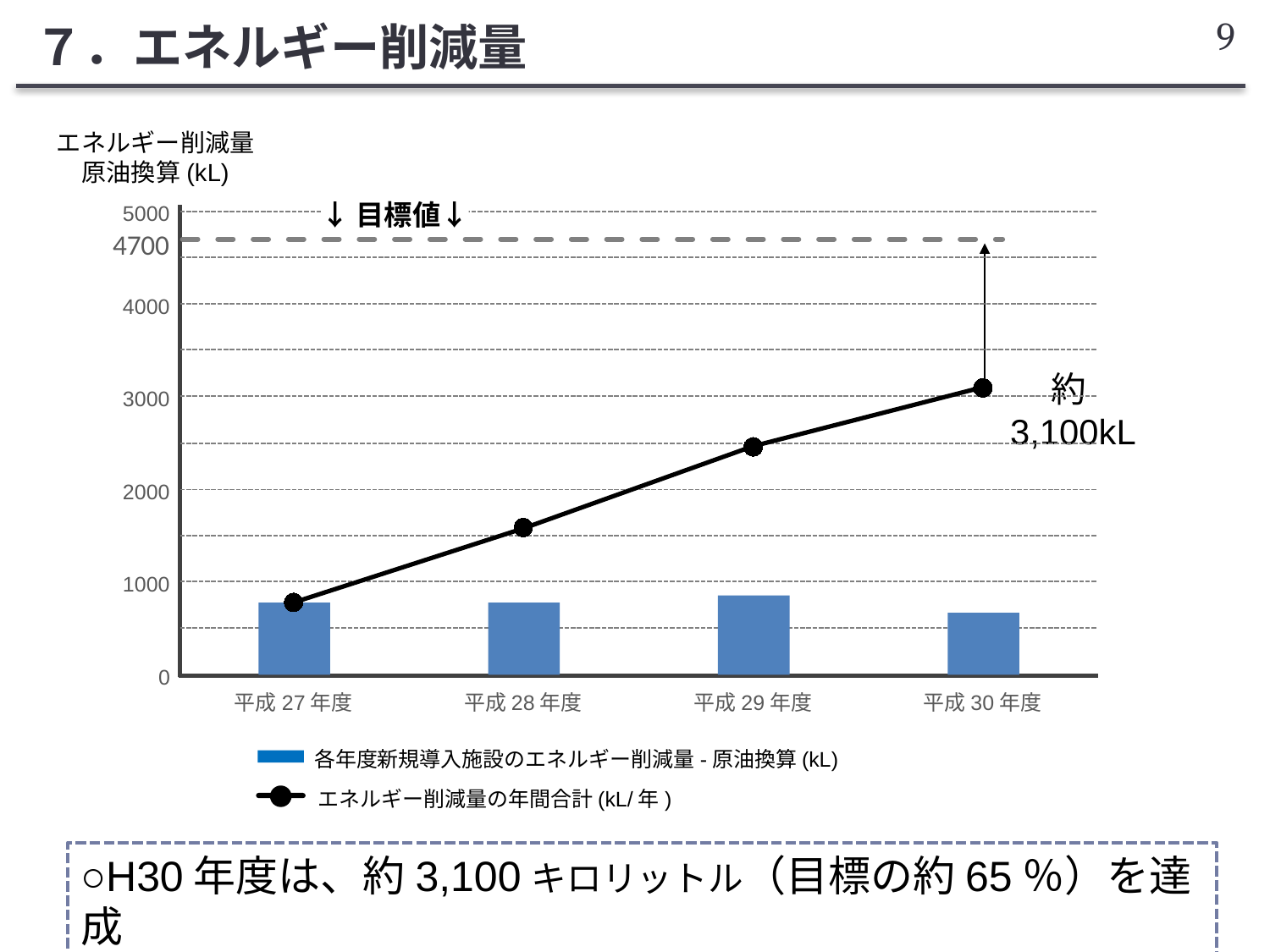

9
７．エネルギー削減量
エネルギー削減量
原油換算(kL)
↓目標値↓
5000

4700

4000
約3,100kL

3000

2000

1000

0
平成27年度
平成28年度
平成29年度
平成30年度
各年度新規導入施設のエネルギー削減量-原油換算(kL)

エネルギー削減量の年間合計(kL/年)

○H30年度は、約3,100キロリットル（目標の約65％）を達成

### Chart

| Category | 【新プラン】エネルギー削減量年間合計 - 原油換算(kL) | 【新プラン】エネルギー削減量累計 - 原油換算(kL) |
|---|---|---|
| 平成27年度 | 1122.0 | 1121.6625999999997 |
| 平成28年度 | 1139.0776000000005 | 1920.7402000000002 |
| 平成29年度 | 878.9619999999986 | 2459.702199999999 |
| 平成30年度 | 973.2094000000016 | 3092.9116000000004 |